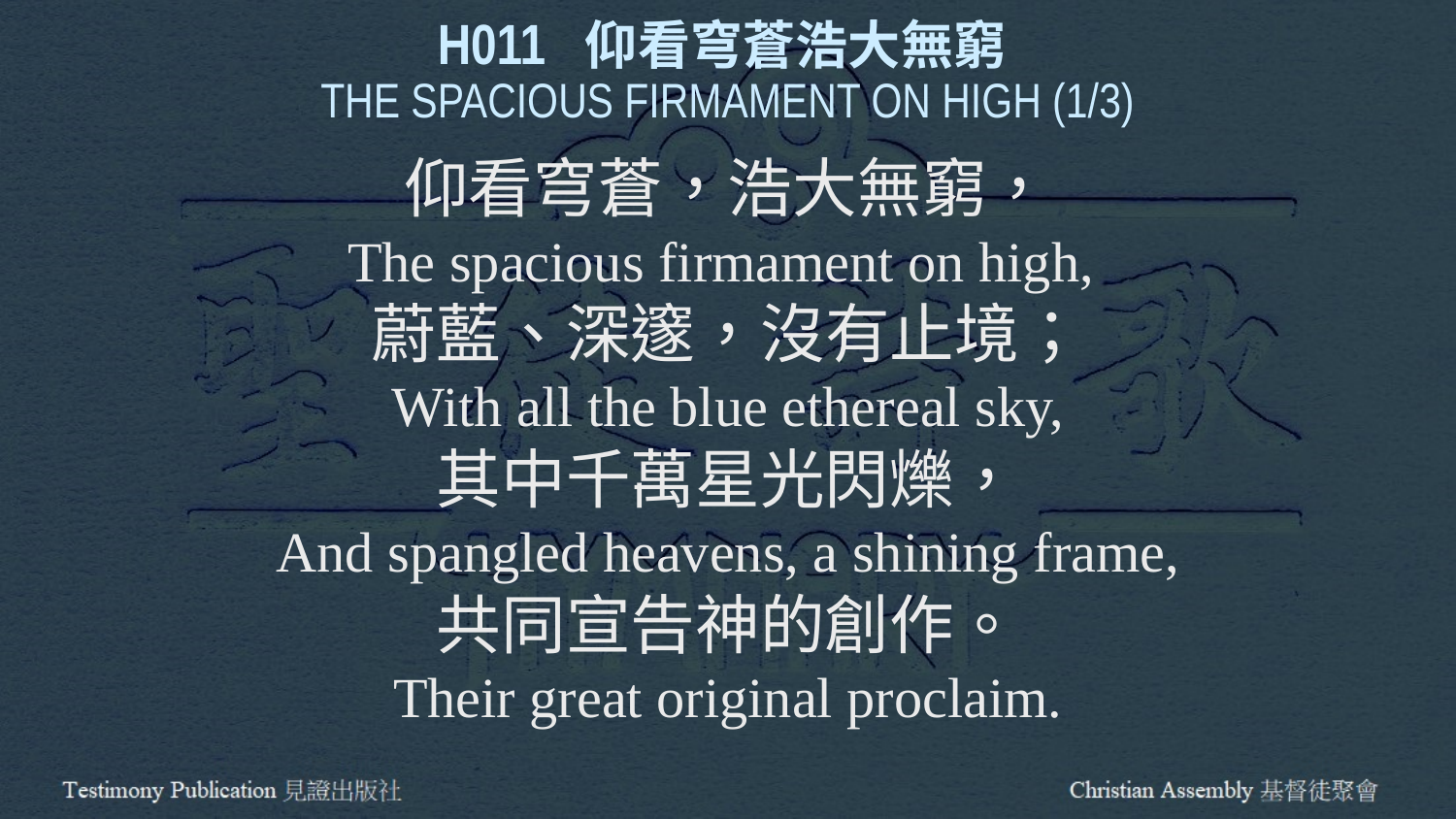

H011  仰看穹蒼浩大無窮
THE SPACIOUS FIRMAMENT ON HIGH (1/3)
仰看穹蒼，浩大無窮，
The spacious firmament on high,
蔚藍、深邃，沒有止境；
With all the blue ethereal sky,
其中千萬星光閃爍，
And spangled heavens, a shining frame,
共同宣告神的創作。
Their great original proclaim.